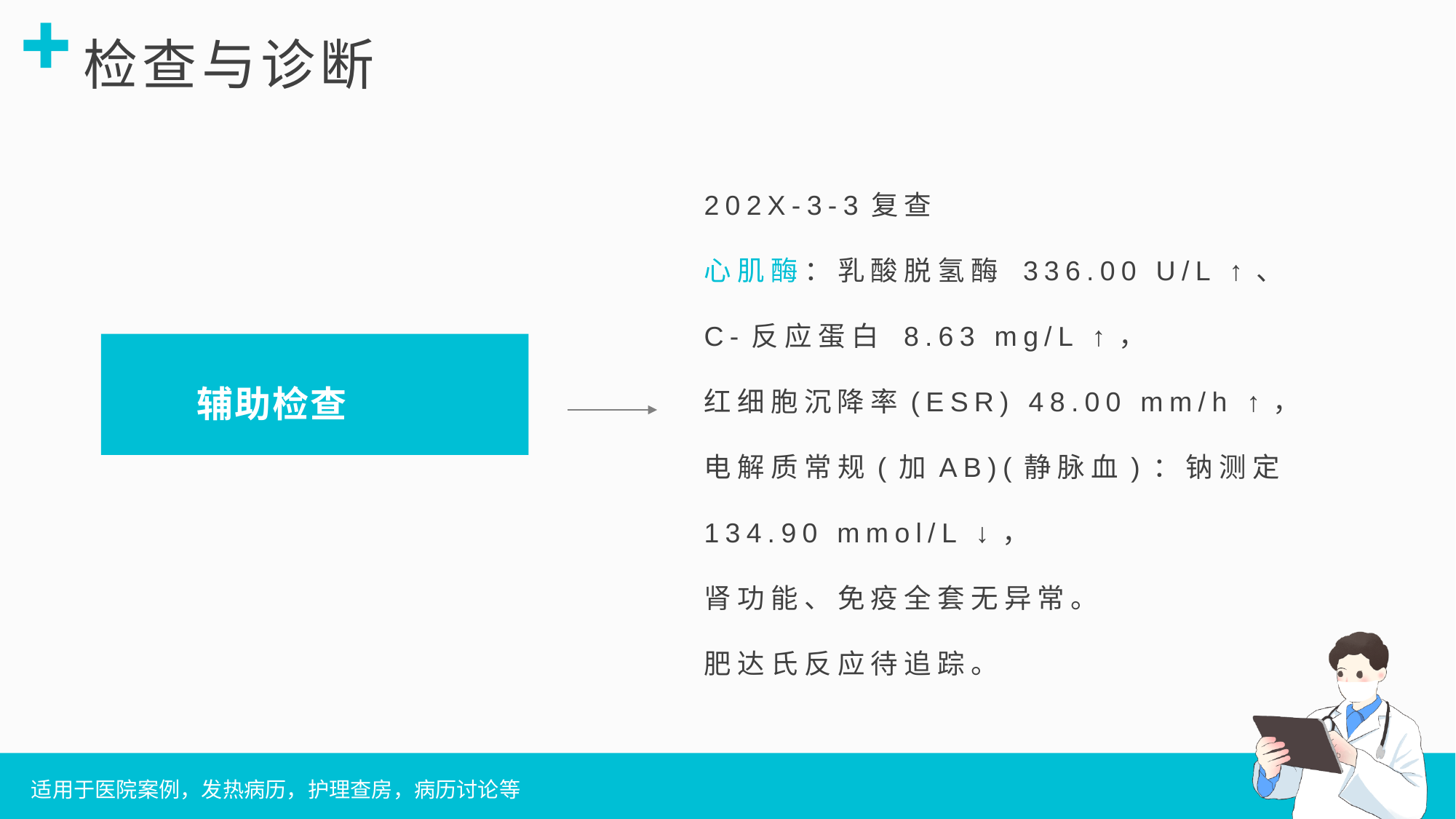

202X-3-3复查
心肌酶：乳酸脱氢酶 336.00 U/L ↑、
C-反应蛋白 8.63 mg/L ↑，
红细胞沉降率(ESR) 48.00 mm/h ↑，
电解质常规(加AB)(静脉血)：钠测定 134.90 mmol/L ↓，
肾功能、免疫全套无异常。
肥达氏反应待追踪。

辅助检查